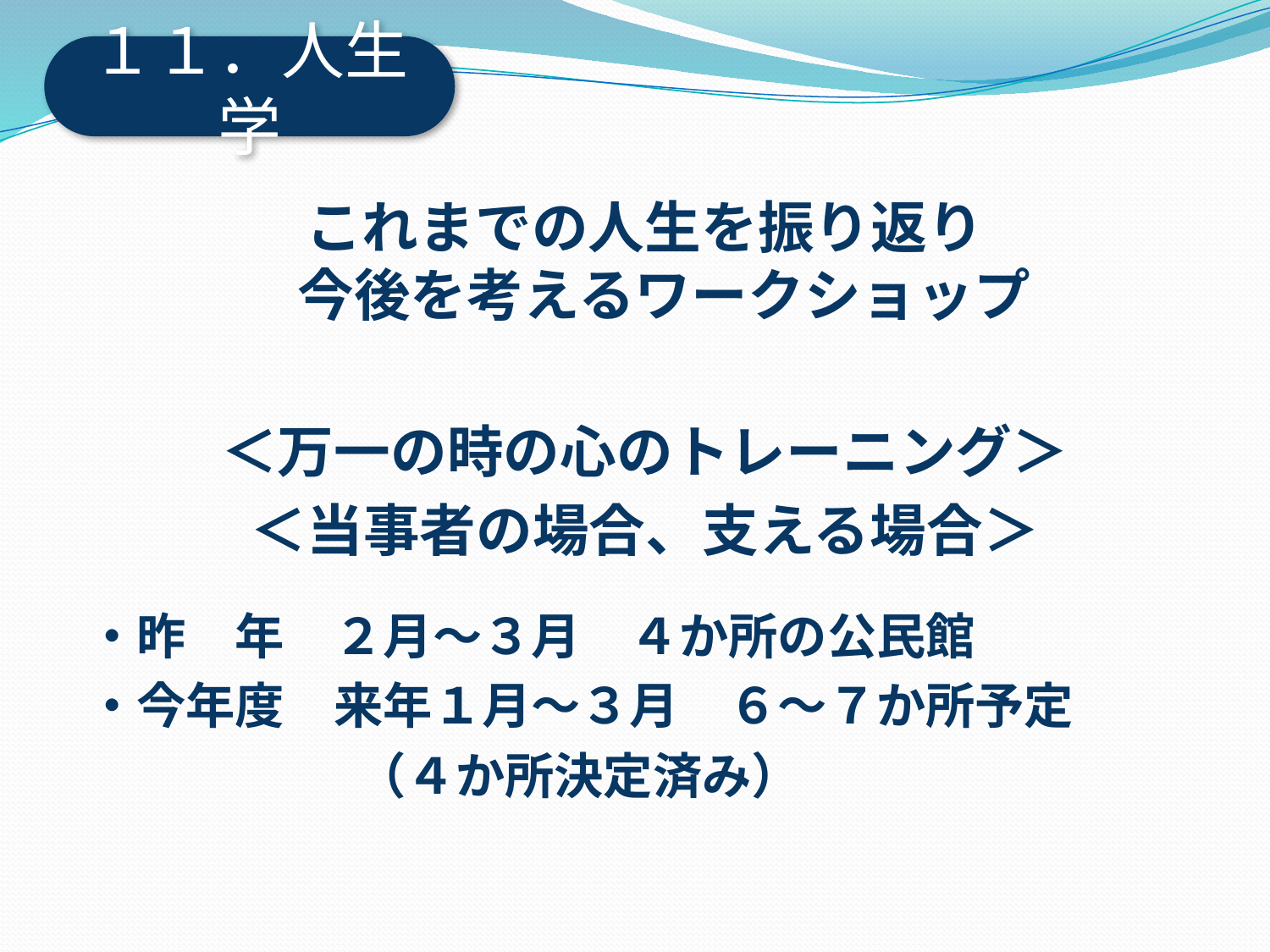

１１．人生学
これまでの人生を振り返り
今後を考えるワークショップ

＜万一の時の心のトレーニング＞
＜当事者の場合、支える場合＞
・昨　年　２月～３月　４か所の公民館
・今年度　来年１月～３月　６～７か所予定
 　　　　　（４か所決定済み）